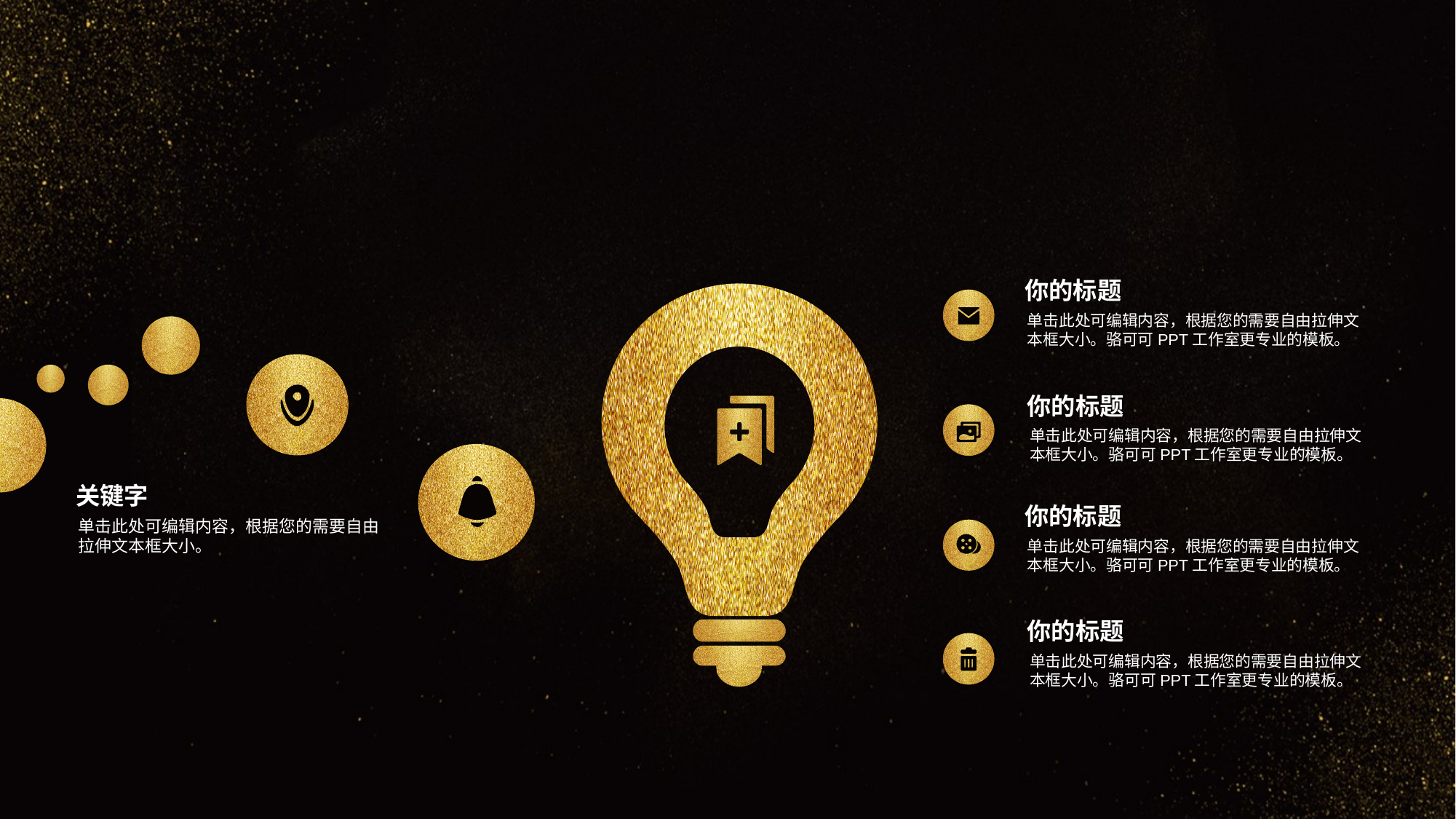

你的标题

单击此处可编辑内容，根据您的需要自由拉伸文本框大小。骆可可PPT工作室更专业的模板。

你的标题

单击此处可编辑内容，根据您的需要自由拉伸文本框大小。骆可可PPT工作室更专业的模板。

关键字
你的标题
单击此处可编辑内容，根据您的需要自由拉伸文本框大小。

单击此处可编辑内容，根据您的需要自由拉伸文本框大小。骆可可PPT工作室更专业的模板。
你的标题

单击此处可编辑内容，根据您的需要自由拉伸文本框大小。骆可可PPT工作室更专业的模板。